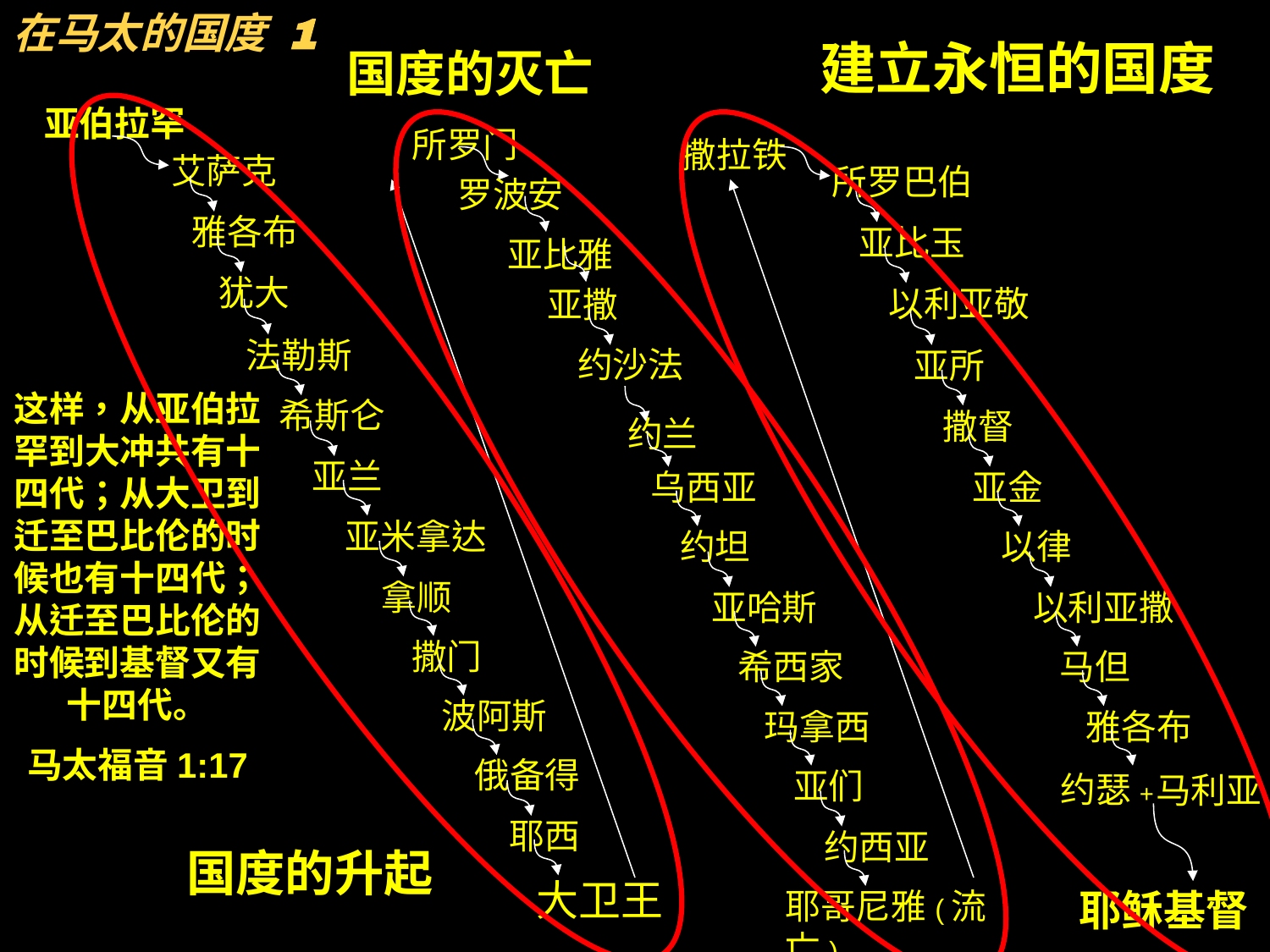

在马太的国度 1

建立永恒的国度

国度的灭亡
亚伯拉罕
艾萨克
雅各布
犹大
法勒斯
希斯仑
亚兰
亚米拿达
拿顺
撒门
波阿斯
俄备得
耶西
大卫王
  所罗门
撒拉铁
所罗巴伯
罗波安

亚比玉
亚比雅
以利亚敬
亚撒
约沙法
亚所
这样，从亚伯拉罕到大冲共有十四代；从大卫到迁至巴比伦的时候也有十四代；从迁至巴比伦的时候到基督又有十四代。
马太福音1:17
撒督
约兰
乌西亚
亚金
约坦
以律
亚哈斯
以利亚撒
希西家
马但
玛拿西
雅各布
亚们
约瑟+
马利亚
约西亚
国度的升起
耶哥尼雅(流亡)
耶稣基督